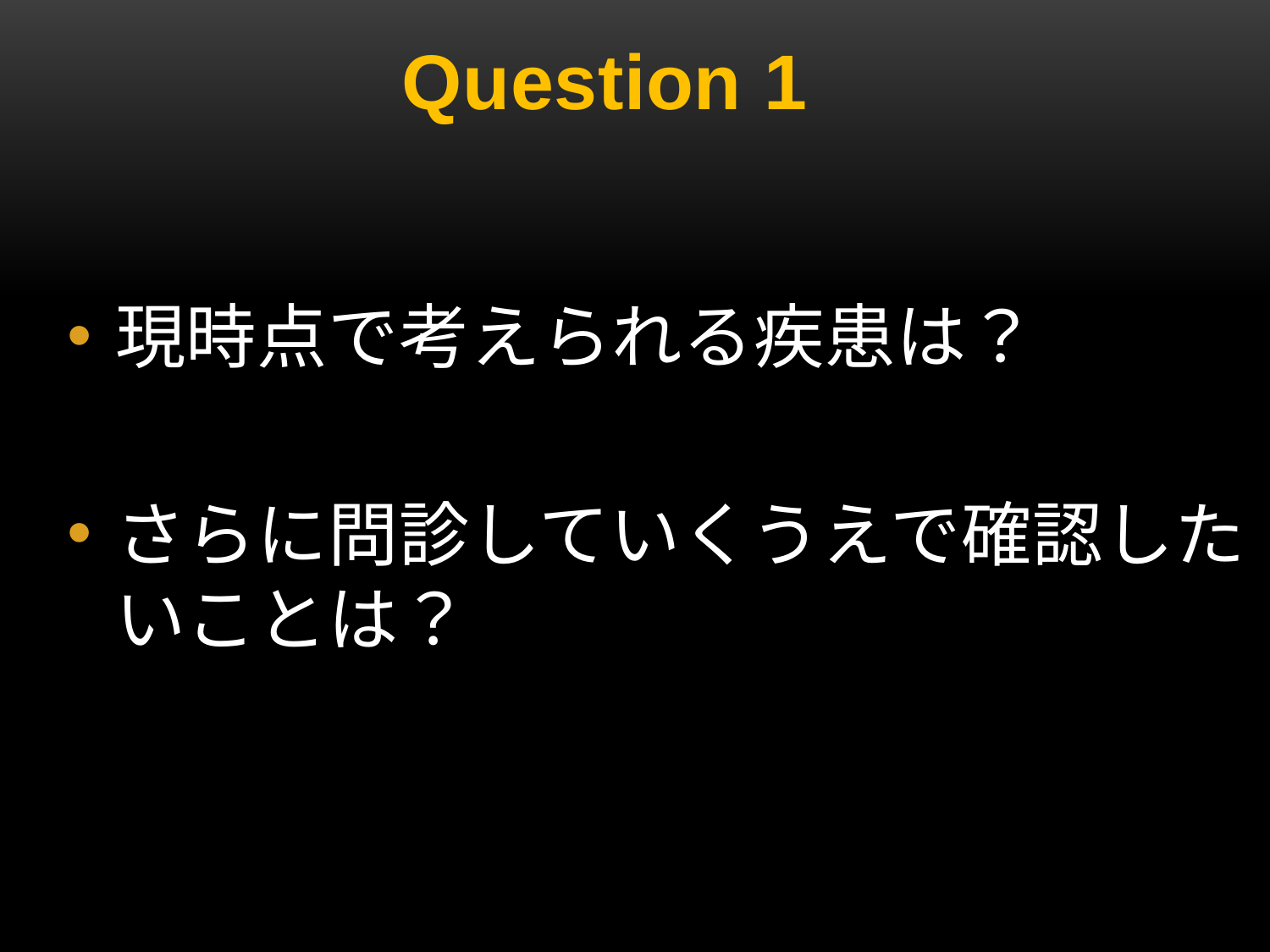

Question 1
現時点で考えられる疾患は？

さらに問診していくうえで確認したいことは？